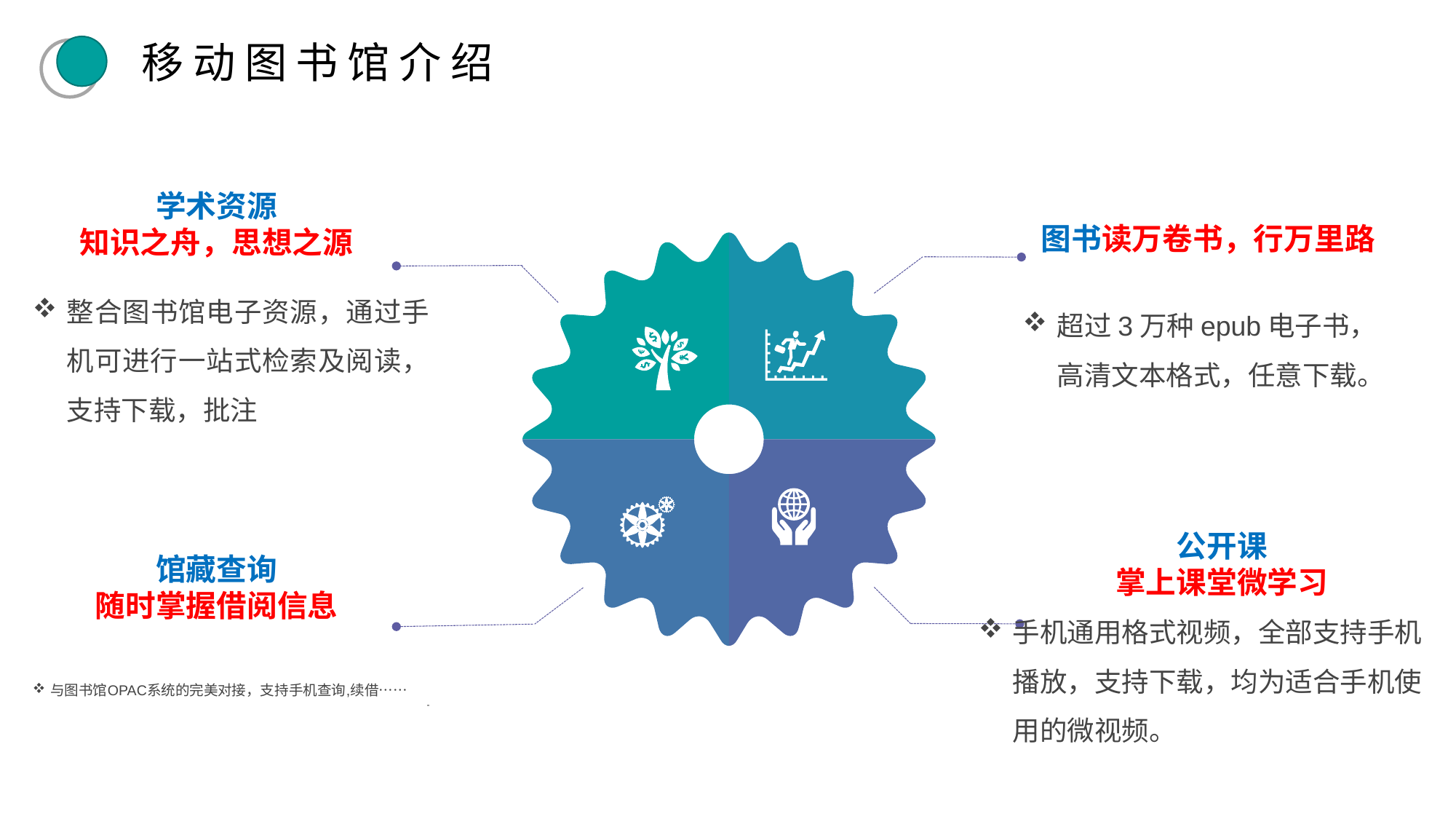

移动图书馆介绍

学术资源
知识之舟，思想之源

图书读万卷书，行万里路

超过3万种epub电子书，高清文本格式，任意下载。
整合图书馆电子资源，通过手机可进行一站式检索及阅读，支持下载，批注

公开课
掌上课堂微学习
馆藏查询
随时掌握借阅信息
手机通用格式视频，全部支持手机播放，支持下载，均为适合手机使用的微视频。
与图书馆OPAC系统的完美对接，支持手机查询,续借……

m